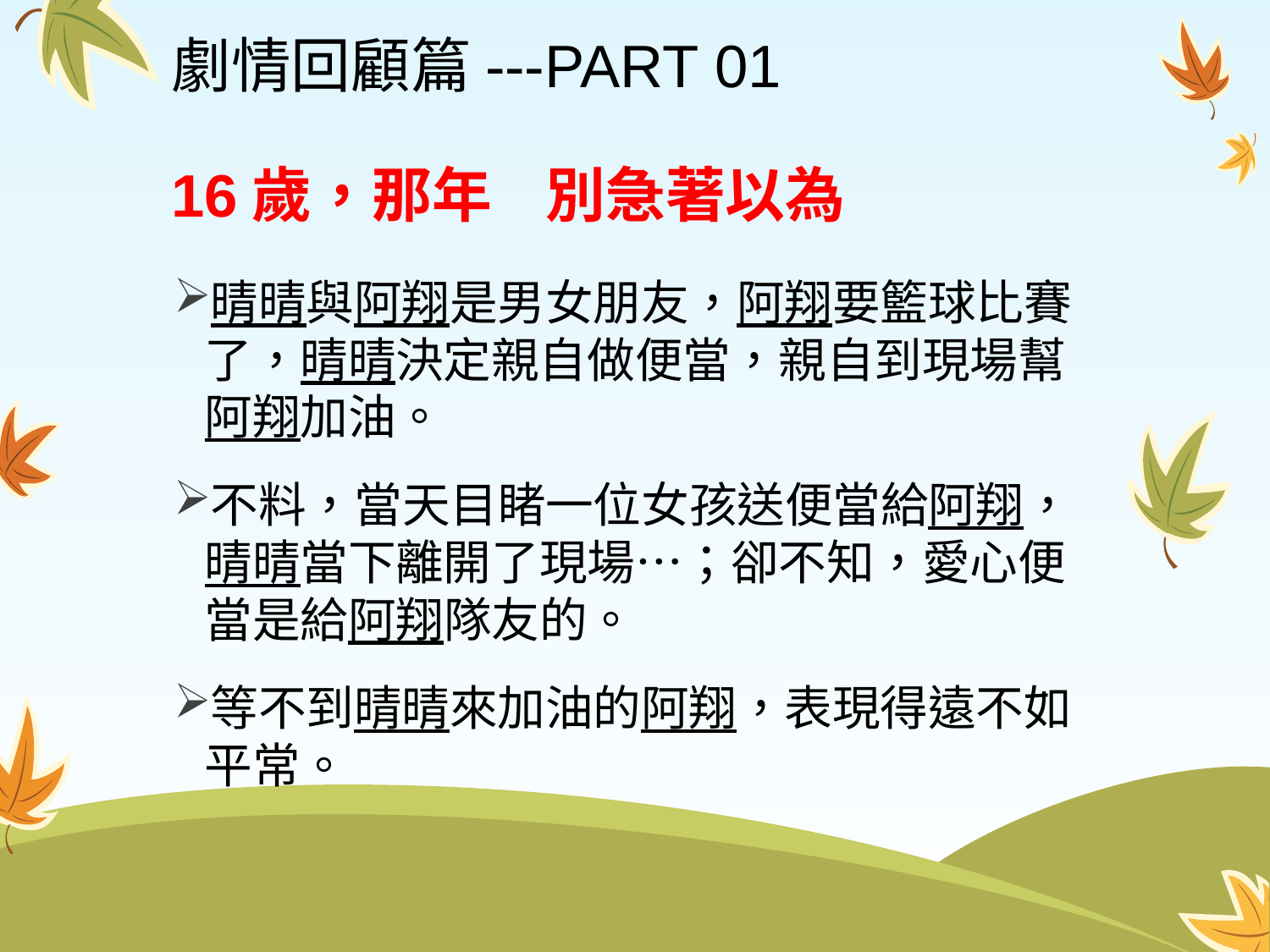

# 劇情回顧篇---PART 01 16歲，那年    別急著以為
晴晴與阿翔是男女朋友，阿翔要籃球比賽了，晴晴決定親自做便當，親自到現場幫阿翔加油。
不料，當天目睹一位女孩送便當給阿翔，晴晴當下離開了現場…；卻不知，愛心便當是給阿翔隊友的。
等不到晴晴來加油的阿翔，表現得遠不如平常。